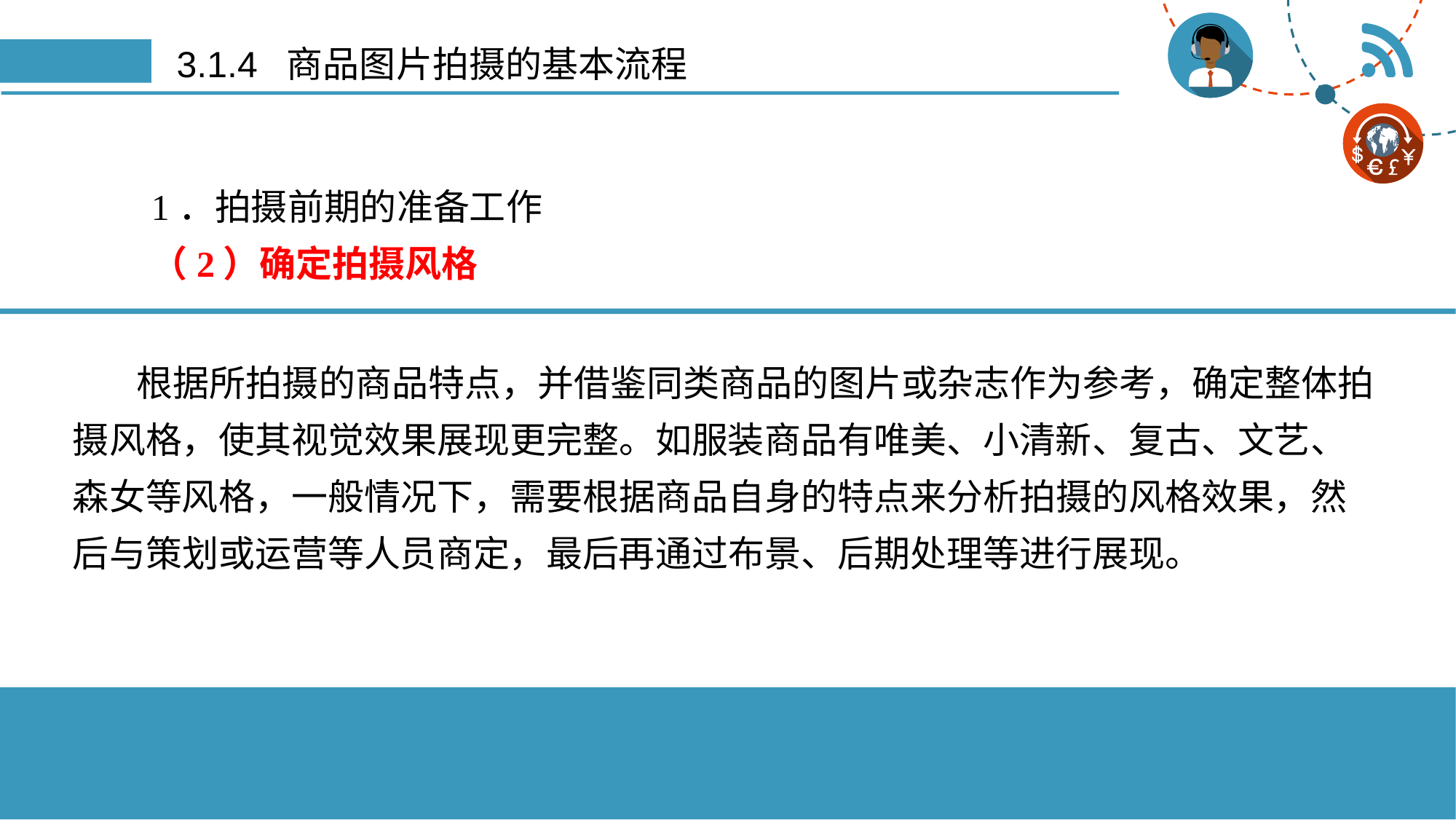

# 3.1.4  商品图片拍摄的基本流程
1．拍摄前期的准备工作
（2）确定拍摄风格

根据所拍摄的商品特点，并借鉴同类商品的图片或杂志作为参考，确定整体拍摄风格，使其视觉效果展现更完整。如服装商品有唯美、小清新、复古、文艺、森女等风格，一般情况下，需要根据商品自身的特点来分析拍摄的风格效果，然后与策划或运营等人员商定，最后再通过布景、后期处理等进行展现。